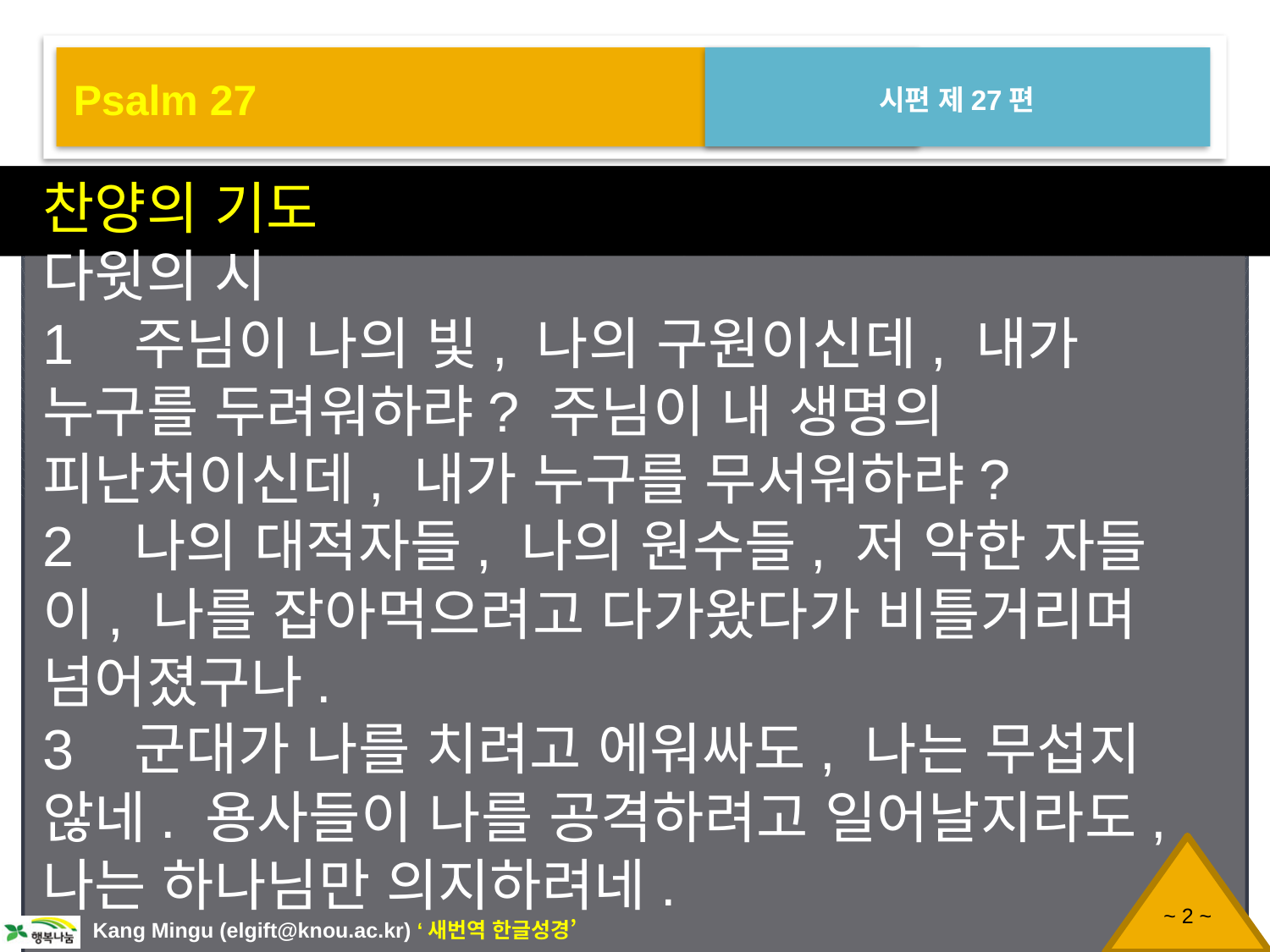

Psalm 27
시편 제27편
찬양의 기도
다윗의 시
1   주님이 나의 빛, 나의 구원이신데, 내가 누구를 두려워하랴? 주님이 내 생명의 피난처이신데, 내가 누구를 무서워하랴?
2   나의 대적자들, 나의 원수들, 저 악한 자들이, 나를 잡아먹으려고 다가왔다가 비틀거리며 넘어졌구나.
3   군대가 나를 치려고 에워싸도, 나는 무섭지 않네. 용사들이 나를 공격하려고 일어날지라도, 나는 하나님만 의지하려네.